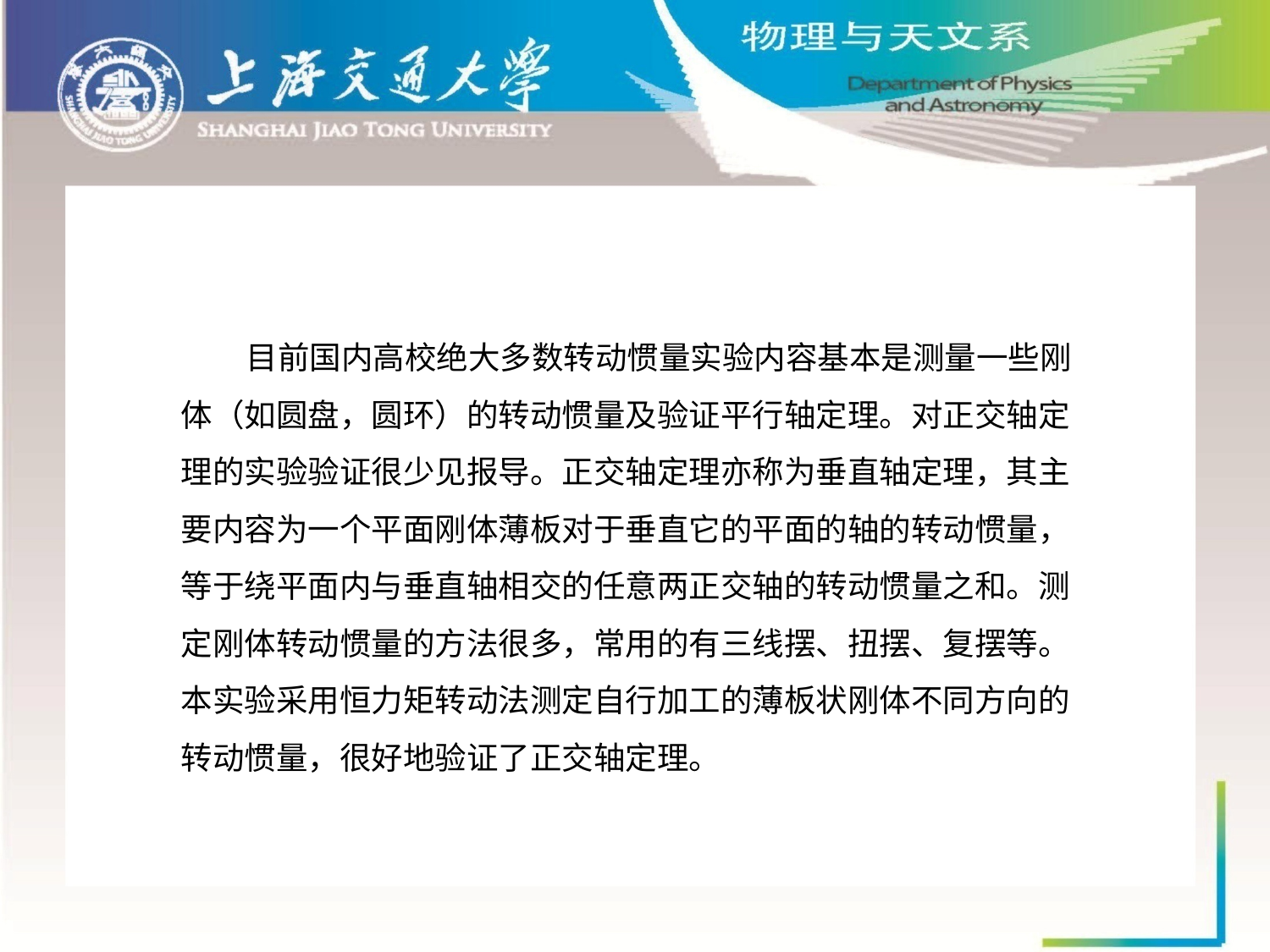

目前国内高校绝大多数转动惯量实验内容基本是测量一些刚体（如圆盘，圆环）的转动惯量及验证平行轴定理。对正交轴定理的实验验证很少见报导。正交轴定理亦称为垂直轴定理，其主要内容为一个平面刚体薄板对于垂直它的平面的轴的转动惯量，等于绕平面内与垂直轴相交的任意两正交轴的转动惯量之和。测定刚体转动惯量的方法很多，常用的有三线摆、扭摆、复摆等。本实验采用恒力矩转动法测定自行加工的薄板状刚体不同方向的转动惯量，很好地验证了正交轴定理。